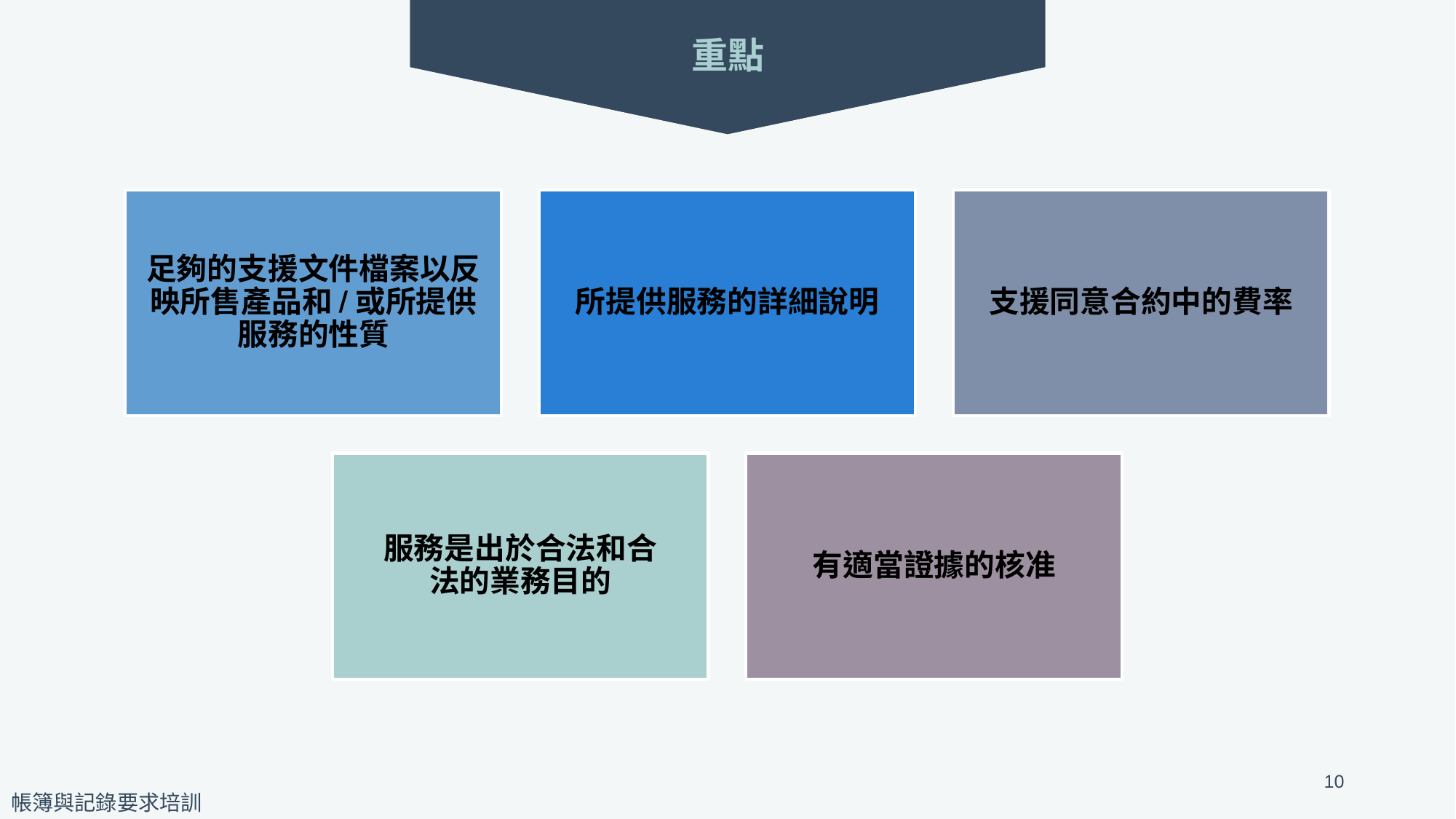

重點
足夠的支援文件檔案以反映所售產品和/或所提供
服務的性質
所提供服務的詳細說明
支援同意合約中的費率
服務是出於合法和合
法的業務目的
有適當證據的核准
10